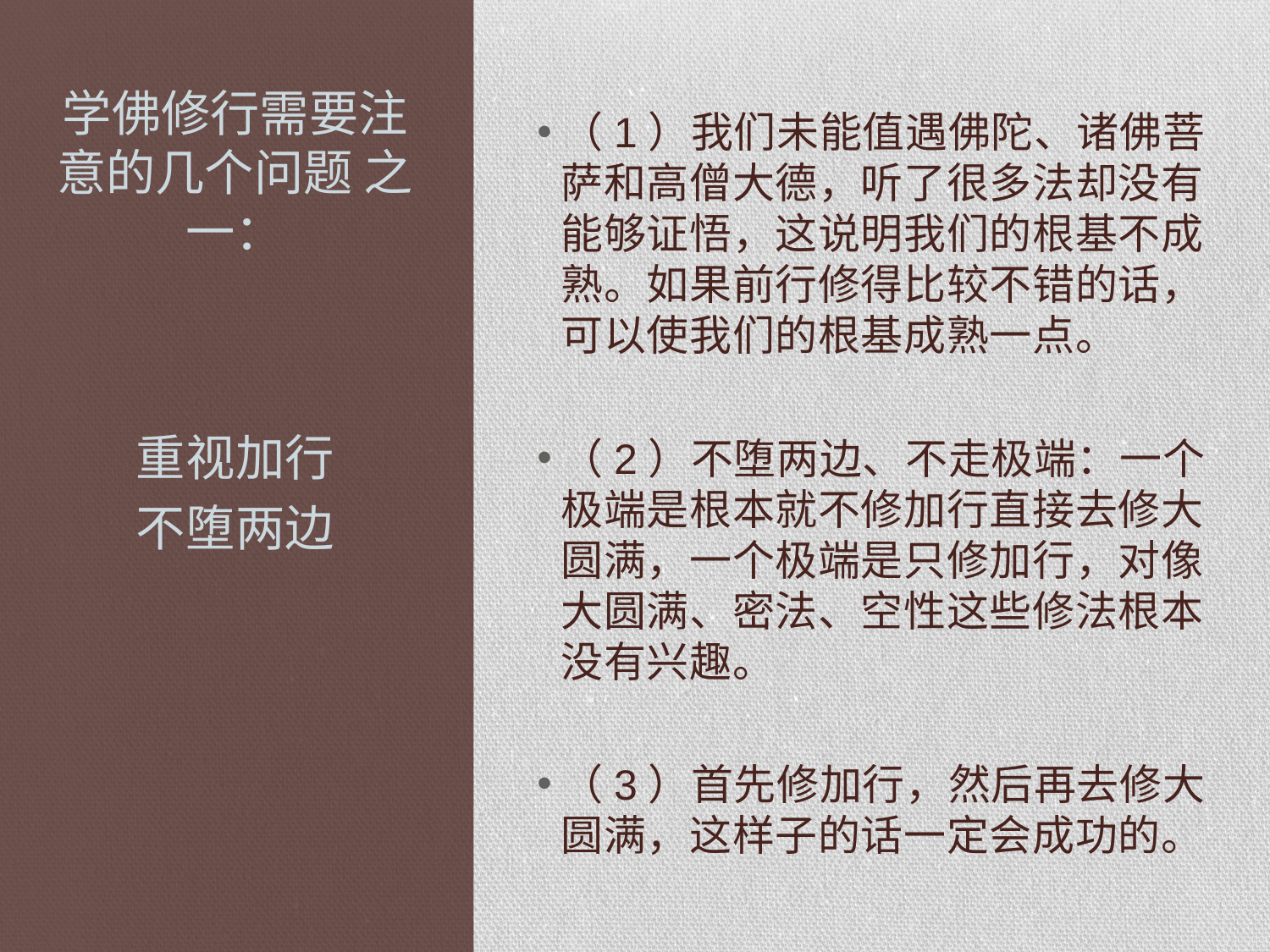

# 学佛修行需要注意的几个问题 之一：
（1）我们未能值遇佛陀、诸佛菩萨和高僧大德，听了很多法却没有能够证悟，这说明我们的根基不成熟。如果前行修得比较不错的话，可以使我们的根基成熟一点。

（2）不堕两边、不走极端：一个极端是根本就不修加行直接去修大圆满，一个极端是只修加行，对像大圆满、密法、空性这些修法根本没有兴趣。

（3）首先修加行，然后再去修大圆满，这样子的话一定会成功的。

重视加行
不堕两边